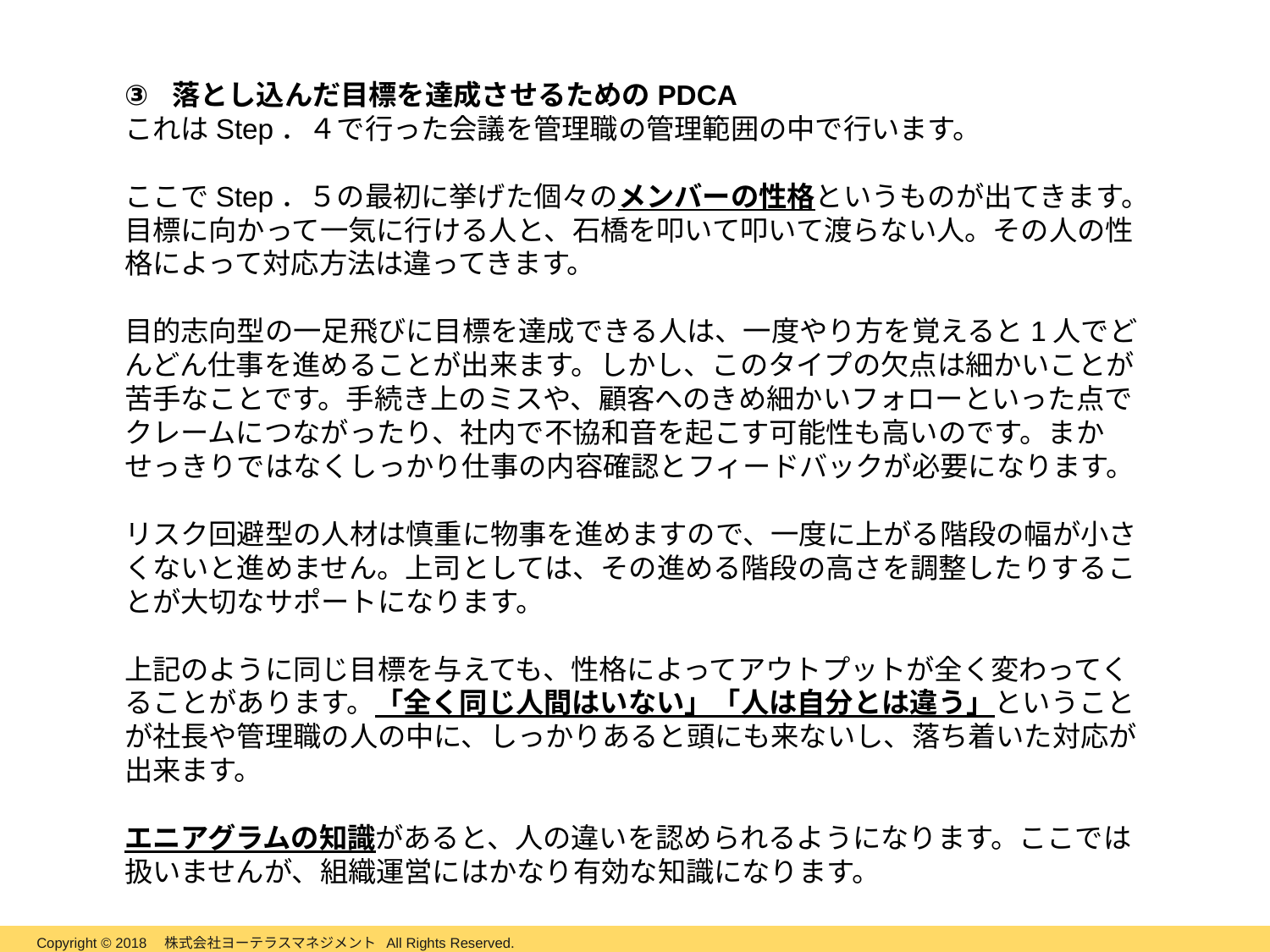

落とし込んだ目標を達成させるためのPDCA
これはStep．４で行った会議を管理職の管理範囲の中で行います。

ここでStep．５の最初に挙げた個々のメンバーの性格というものが出てきます。目標に向かって一気に行ける人と、石橋を叩いて叩いて渡らない人。その人の性格によって対応方法は違ってきます。

目的志向型の一足飛びに目標を達成できる人は、一度やり方を覚えると1人でどんどん仕事を進めることが出来ます。しかし、このタイプの欠点は細かいことが苦手なことです。手続き上のミスや、顧客へのきめ細かいフォローといった点でクレームにつながったり、社内で不協和音を起こす可能性も高いのです。まかせっきりではなくしっかり仕事の内容確認とフィードバックが必要になります。

リスク回避型の人材は慎重に物事を進めますので、一度に上がる階段の幅が小さくないと進めません。上司としては、その進める階段の高さを調整したりすることが大切なサポートになります。

上記のように同じ目標を与えても、性格によってアウトプットが全く変わってくることがあります。「全く同じ人間はいない」「人は自分とは違う」ということが社長や管理職の人の中に、しっかりあると頭にも来ないし、落ち着いた対応が出来ます。

エニアグラムの知識があると、人の違いを認められるようになります。ここでは扱いませんが、組織運営にはかなり有効な知識になります。